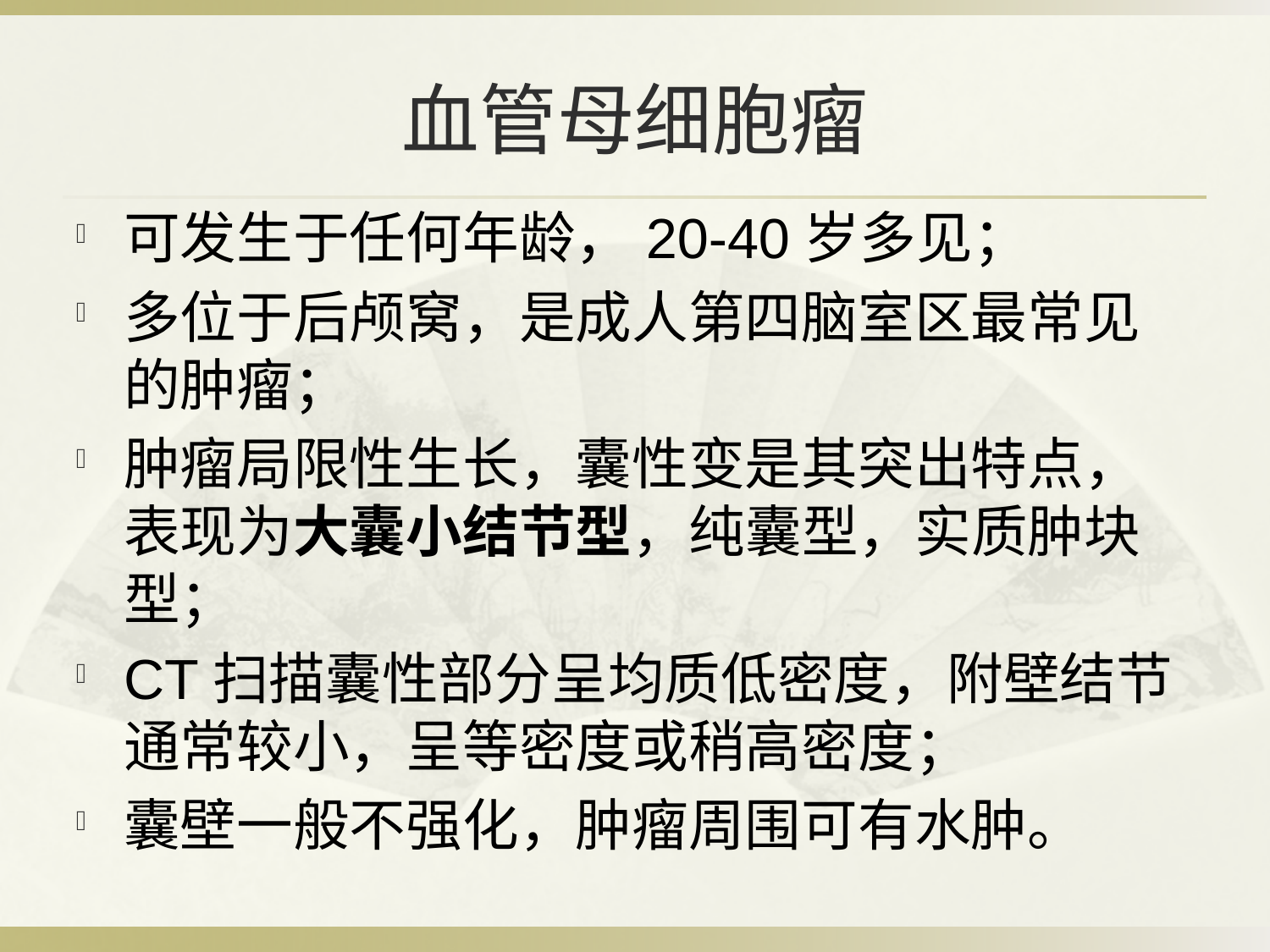

# 血管母细胞瘤
可发生于任何年龄，20-40岁多见；
多位于后颅窝，是成人第四脑室区最常见的肿瘤；
肿瘤局限性生长，囊性变是其突出特点，表现为大囊小结节型，纯囊型，实质肿块型；
CT扫描囊性部分呈均质低密度，附壁结节通常较小，呈等密度或稍高密度；
囊壁一般不强化，肿瘤周围可有水肿。